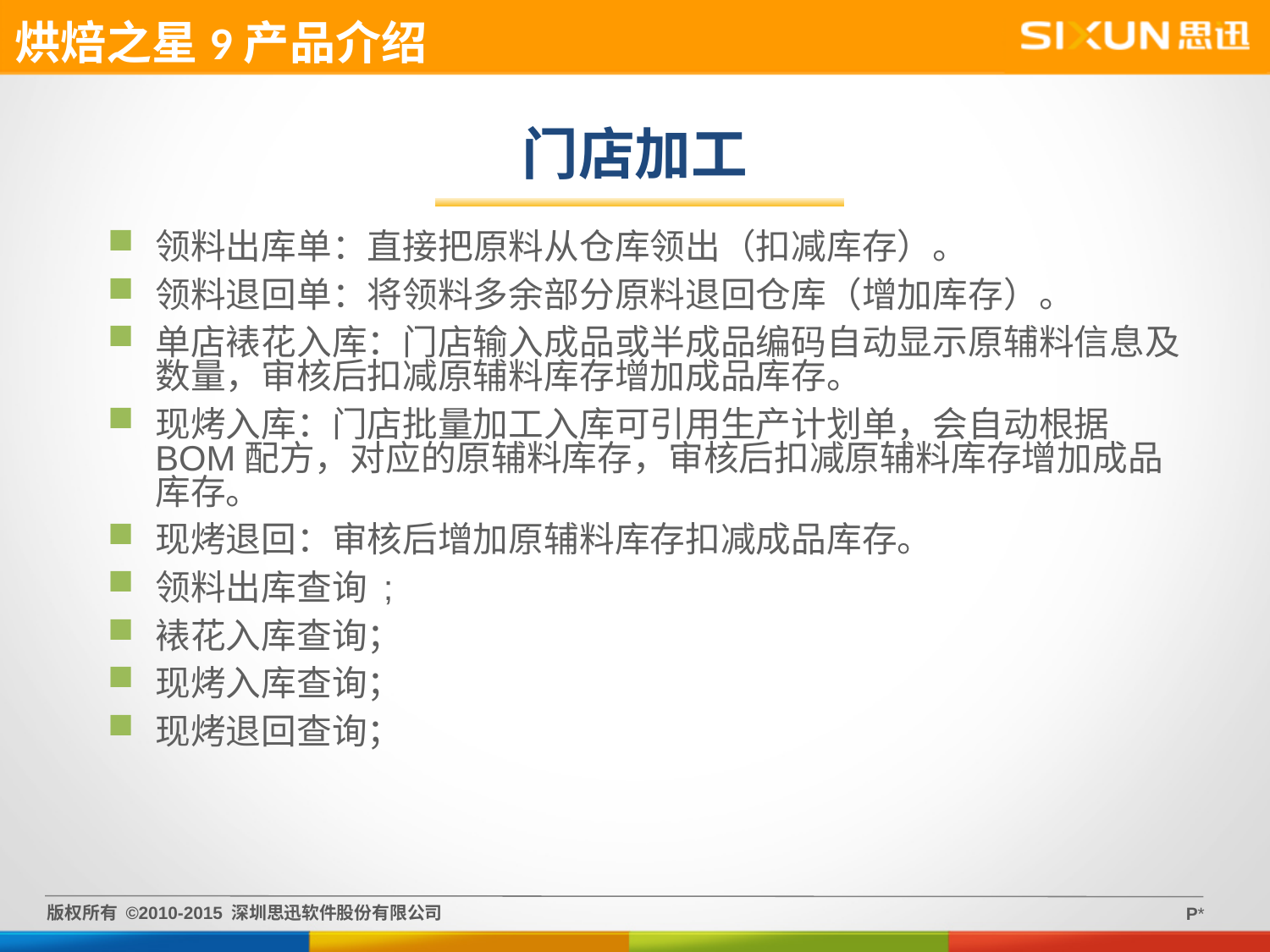

烘焙之星9产品介绍
门店加工

领料出库单：直接把原料从仓库领出（扣减库存）。
领料退回单：将领料多余部分原料退回仓库（增加库存）。
单店裱花入库：门店输入成品或半成品编码自动显示原辅料信息及数量，审核后扣减原辅料库存增加成品库存。
现烤入库：门店批量加工入库可引用生产计划单，会自动根据BOM配方，对应的原辅料库存，审核后扣减原辅料库存增加成品库存。
现烤退回：审核后增加原辅料库存扣减成品库存。
领料出库查询 ;
裱花入库查询；
现烤入库查询；
现烤退回查询；

版权所有 ©2010-2015 深圳思迅软件股份有限公司

P*